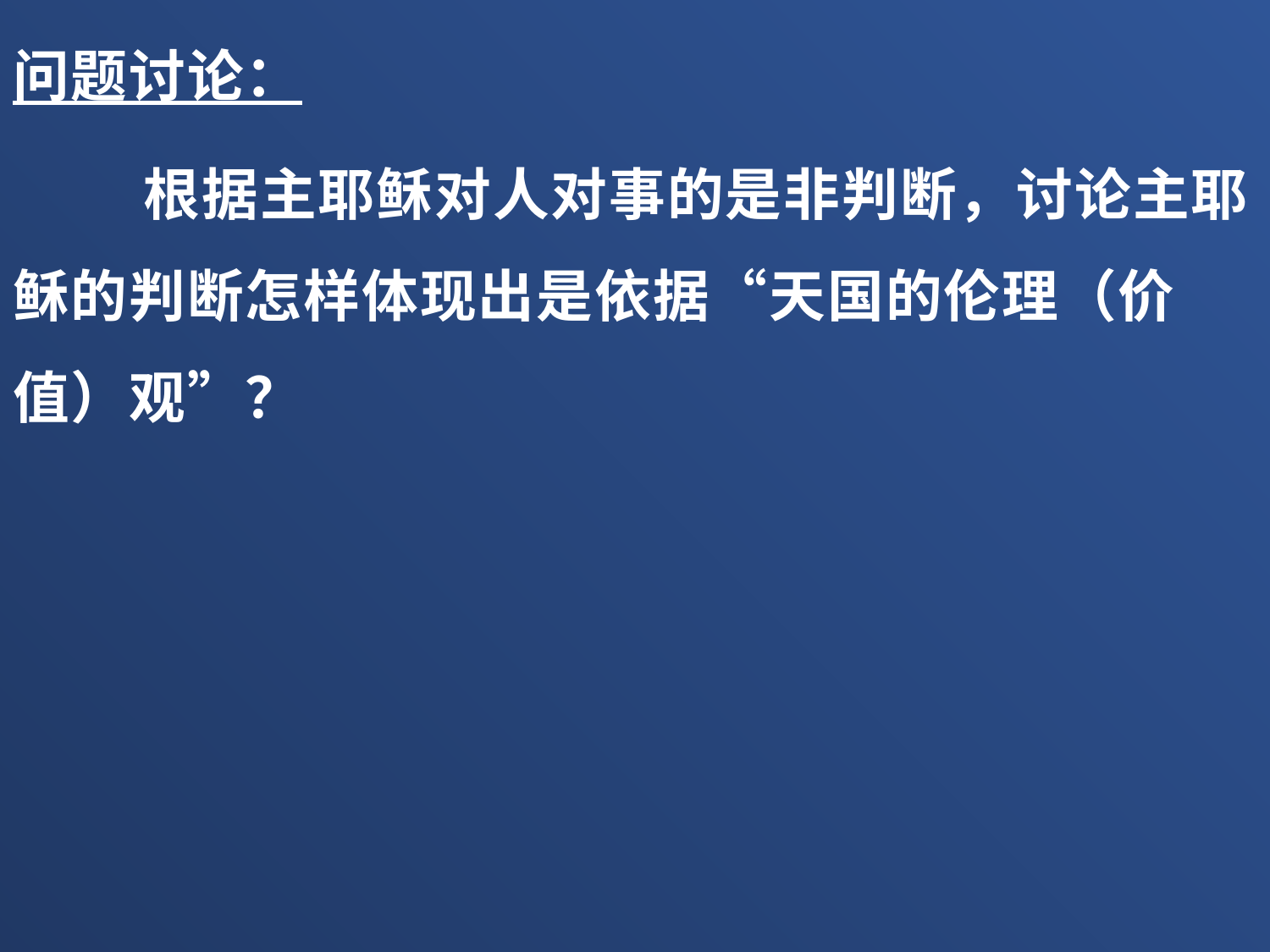

问题讨论：
        根据主耶稣对人对事的是非判断，讨论主耶稣的判断怎样体现出是依据“天国的伦理（价值）观”？